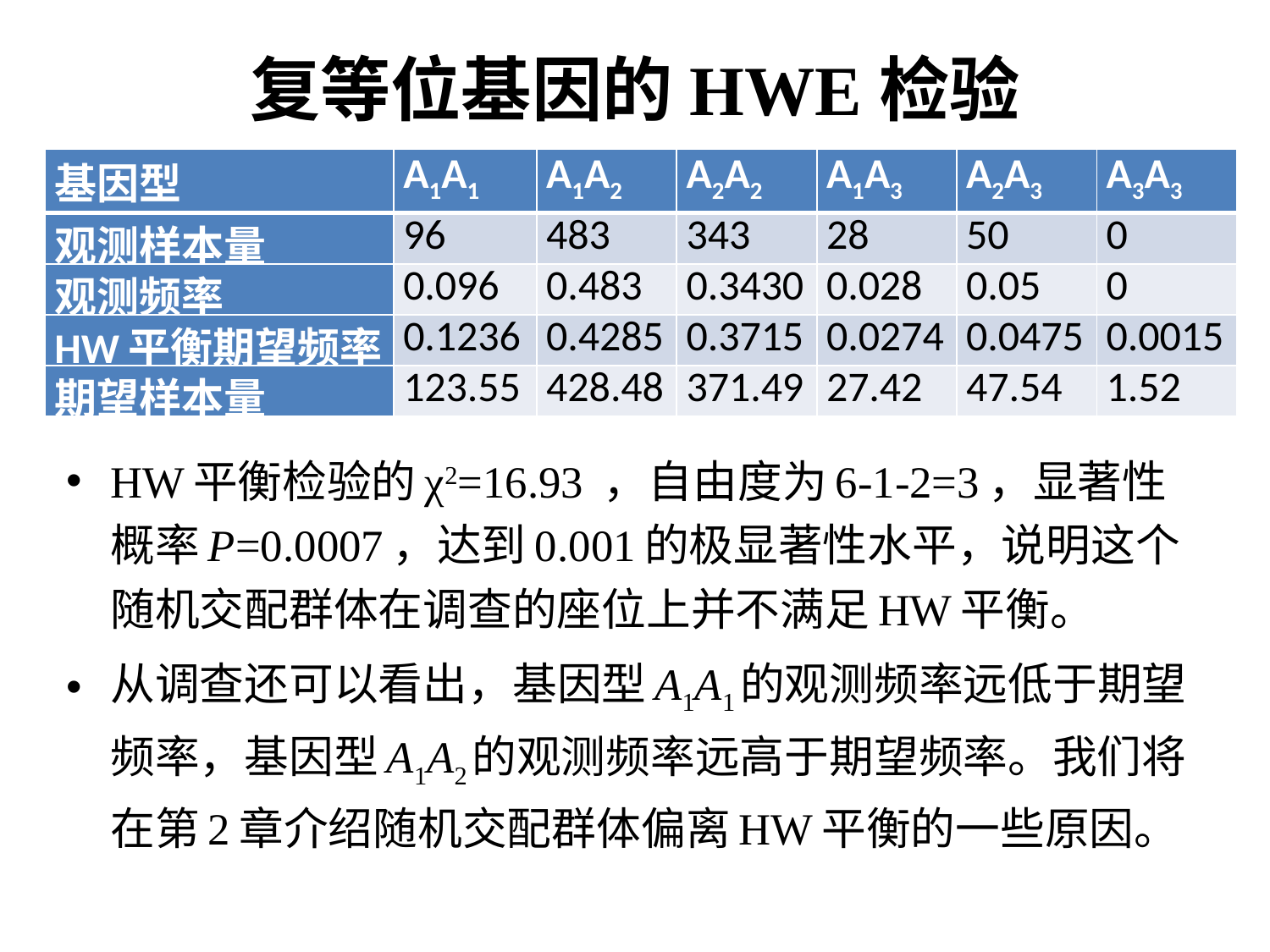

# 复等位基因的HWE检验
| 基因型 | A1A1 | A1A2 | A2A2 | A1A3 | A2A3 | A3A3 |
| --- | --- | --- | --- | --- | --- | --- |
| 观测样本量 | 96 | 483 | 343 | 28 | 50 | 0 |
| 观测频率 | 0.096 | 0.483 | 0.3430 | 0.028 | 0.05 | 0 |
| HW平衡期望频率 | 0.1236 | 0.4285 | 0.3715 | 0.0274 | 0.0475 | 0.0015 |
| 期望样本量 | 123.55 | 428.48 | 371.49 | 27.42 | 47.54 | 1.52 |

HW平衡检验的χ2=16.93 ，自由度为6-1-2=3，显著性概率P=0.0007，达到0.001的极显著性水平，说明这个随机交配群体在调查的座位上并不满足HW平衡。
从调查还可以看出，基因型A1A1的观测频率远低于期望频率，基因型A1A2的观测频率远高于期望频率。我们将在第2章介绍随机交配群体偏离HW平衡的一些原因。